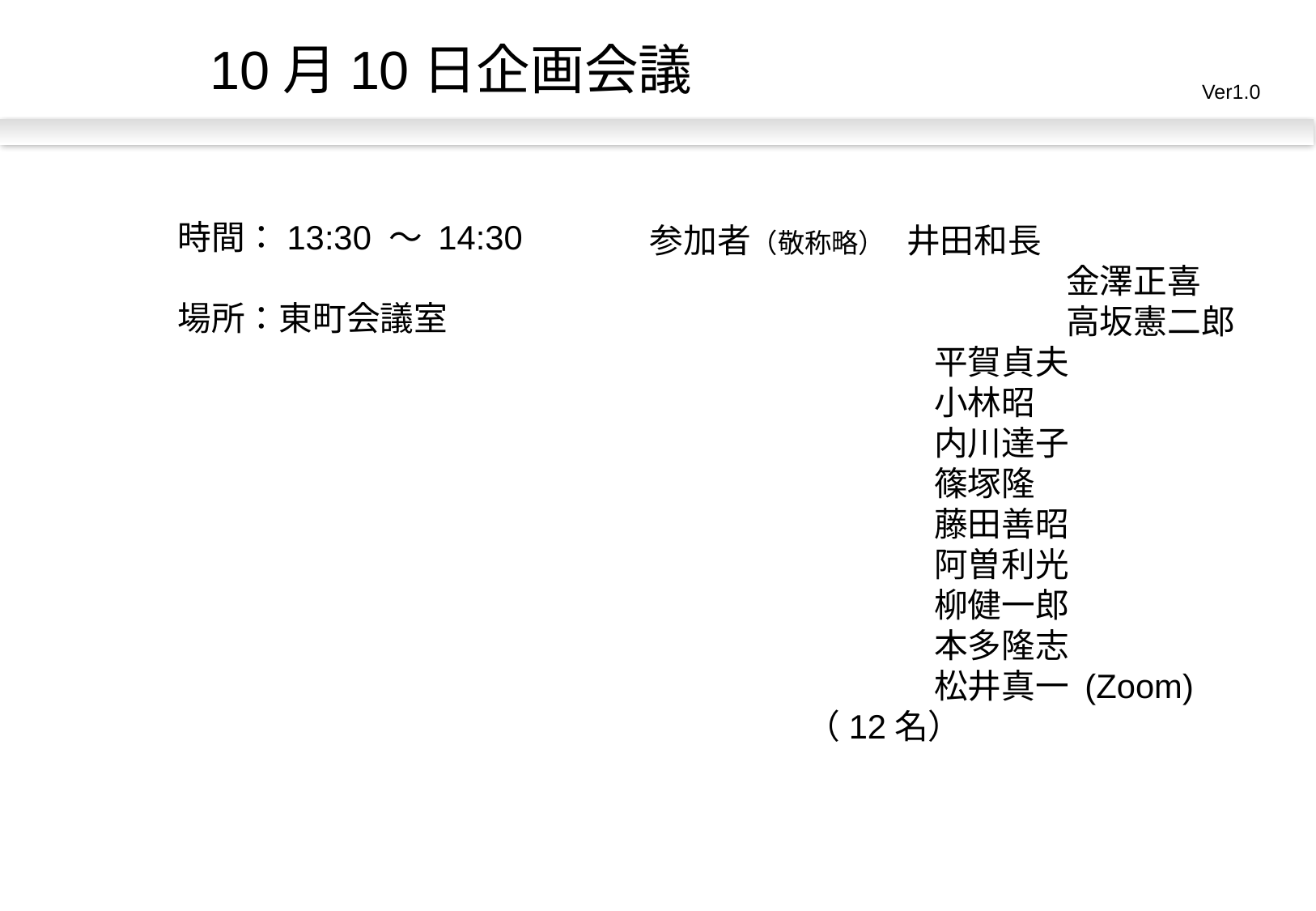

10月10日企画会議
Ver1.0
時間：13:30 ～ 14:30

場所：東町会議室
   参加者（敬称略）   井田和長
　　　　　　　　　　　　　 金澤正喜
　　　　　　　　　　　　　 高坂憲二郎
　　　　　　               平賀貞夫
　　　　　　               小林昭
　　　　　　               内川達子
　　　　　　               篠塚隆
　　　　　　               藤田善昭
　　　　　　               阿曽利光
　　　　　　               柳健一郎
　　　　　　               本多隆志
　　　　　　               松井真一 (Zoom)
                        （12名）